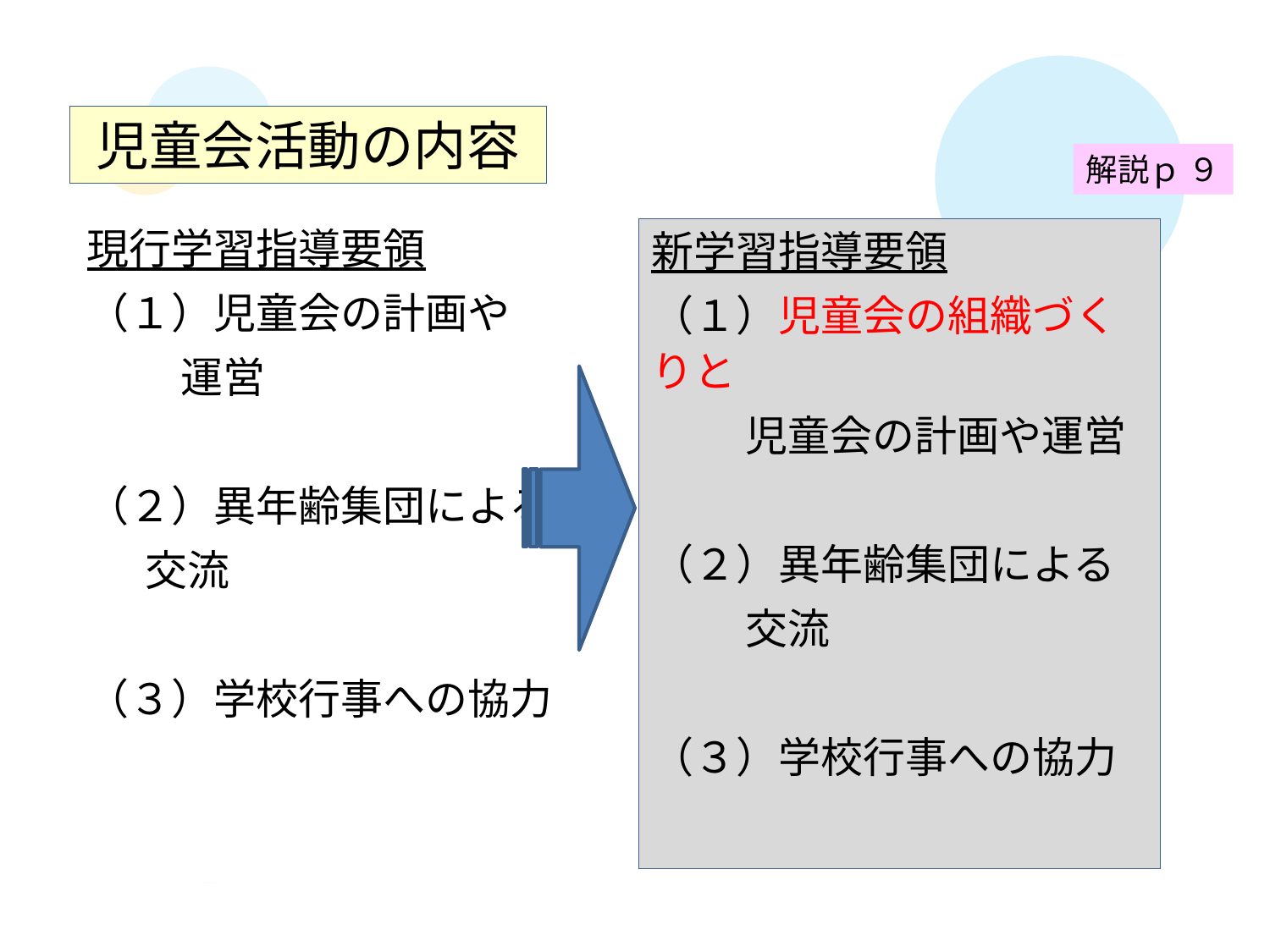

児童会活動の内容

現行学習指導要領
（１）児童会の計画や
　　 運営

（２）異年齢集団による
     交流

（３）学校行事への協力

新学習指導要領
（１）児童会の組織づくりと
　　 児童会の計画や運営

（２）異年齢集団による
　　 交流

（３）学校行事への協力

解説ｐ ９